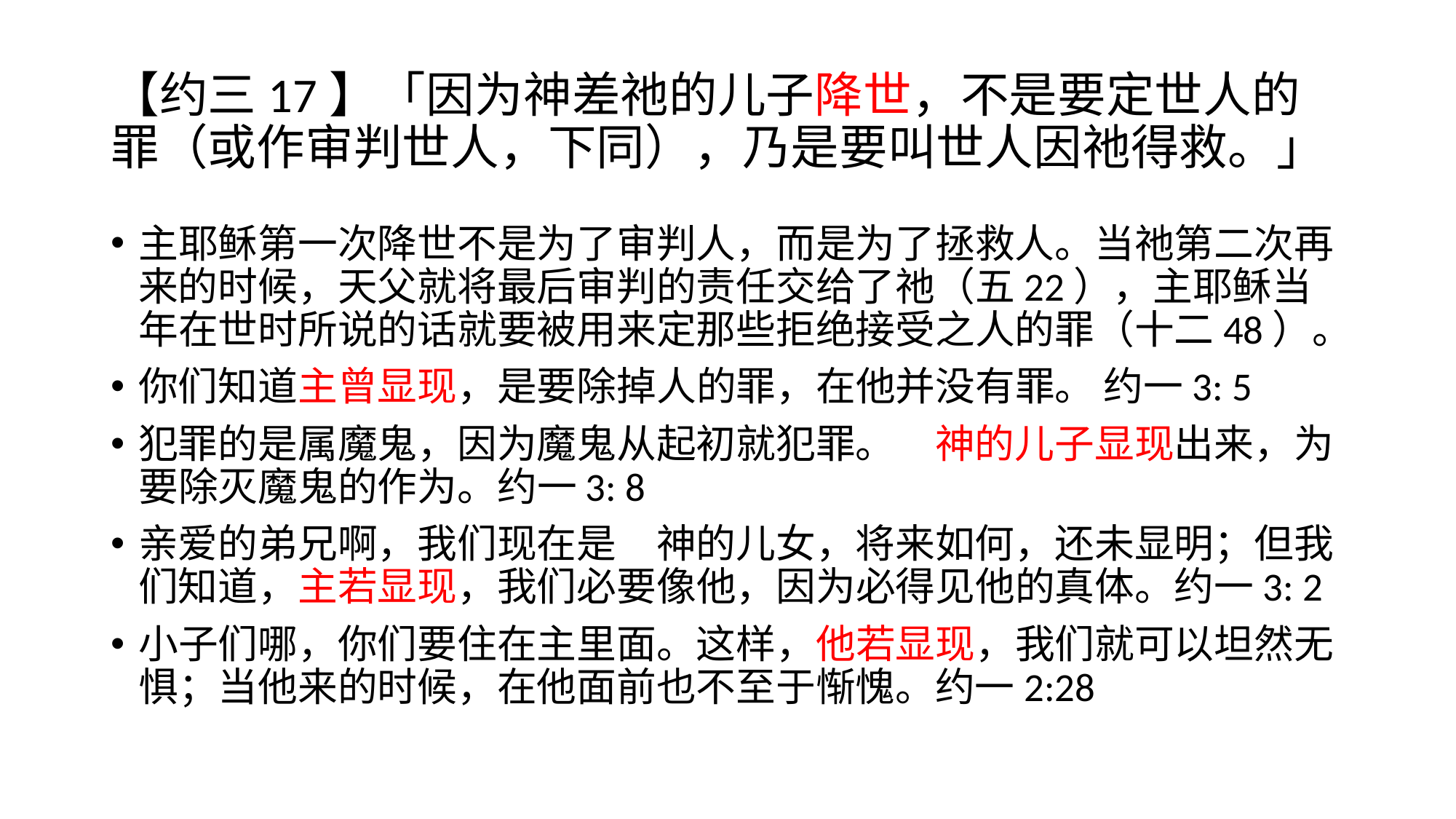

# 【约三17】「因为神差祂的儿子降世，不是要定世人的罪（或作审判世人，下同），乃是要叫世人因祂得救。」
主耶稣第一次降世不是为了审判人，而是为了拯救人。当祂第二次再来的时候，天父就将最后审判的责任交给了祂（五22），主耶稣当年在世时所说的话就要被用来定那些拒绝接受之人的罪（十二48）。
你们知道主曾显现，是要除掉人的罪，在他并没有罪。 约一3: 5
犯罪的是属魔鬼，因为魔鬼从起初就犯罪。　神的儿子显现出来，为要除灭魔鬼的作为。约一3: 8
亲爱的弟兄啊，我们现在是　神的儿女，将来如何，还未显明；但我们知道，主若显现，我们必要像他，因为必得见他的真体。约一3: 2
小子们哪，你们要住在主里面。这样，他若显现，我们就可以坦然无惧；当他来的时候，在他面前也不至于惭愧。约一2:28